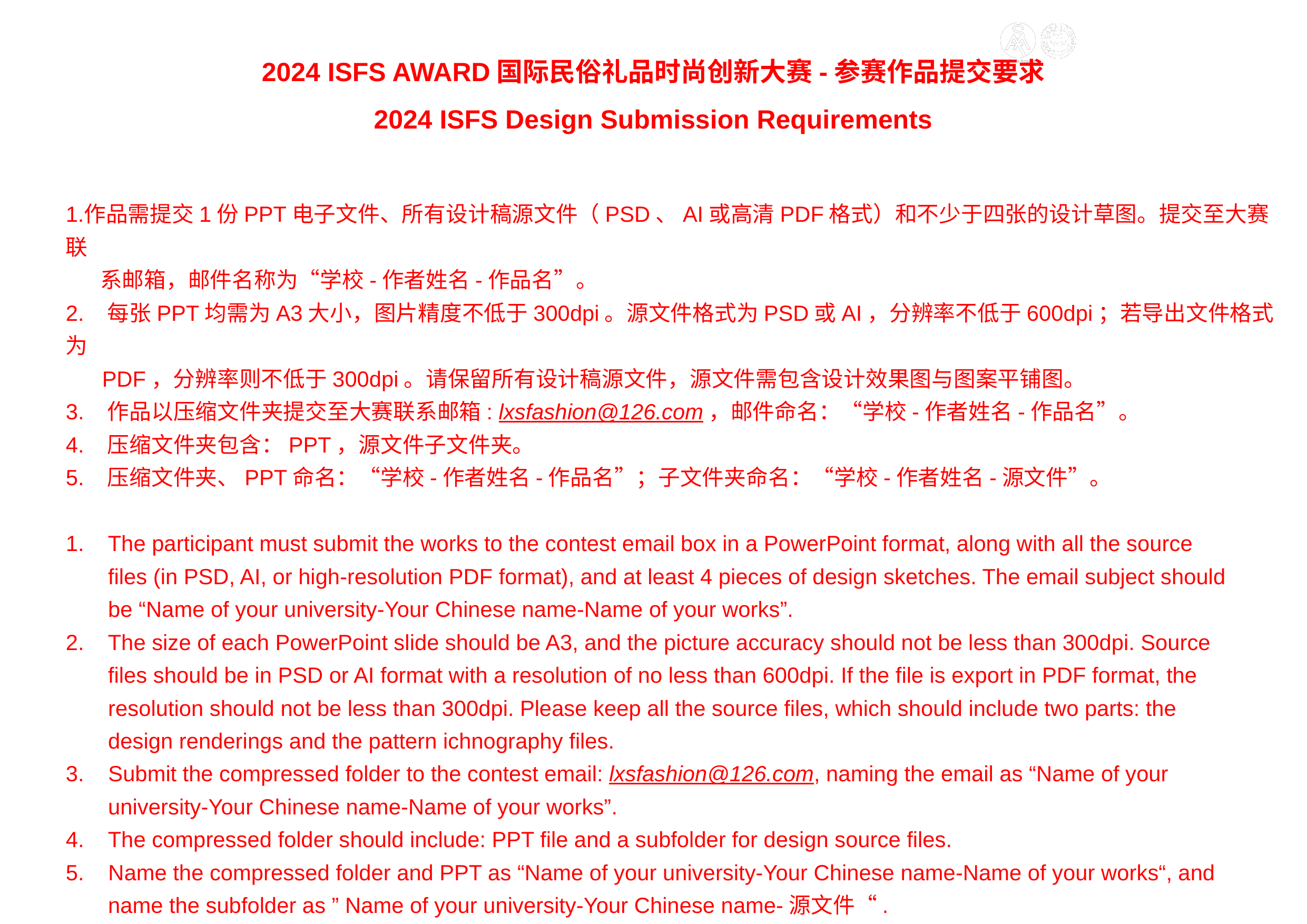

2024 ISFS AWARD国际民俗礼品时尚创新大赛-参赛作品提交要求
2024 ISFS Design Submission Requirements
作品需提交1份PPT电子文件、所有设计稿源文件（PSD、AI或高清PDF格式）和不少于四张的设计草图。提交至大赛联
      系邮箱，邮件名称为“学校-作者姓名-作品名”。
2.   每张PPT均需为A3大小，图片精度不低于300dpi。源文件格式为PSD或AI，分辨率不低于600dpi；若导出文件格式为
      PDF，分辨率则不低于300dpi。请保留所有设计稿源文件，源文件需包含设计效果图与图案平铺图。
3.   作品以压缩文件夹提交至大赛联系邮箱: lxsfashion@126.com，邮件命名：“学校-作者姓名-作品名”。
4.   压缩文件夹包含：PPT，源文件子文件夹。
5.   压缩文件夹、PPT命名：“学校-作者姓名-作品名”；子文件夹命名：“学校-作者姓名-源文件”。

1.    The participant must submit the works to the contest email box in a PowerPoint format, along with all the source
       files (in PSD, AI, or high-resolution PDF format), and at least 4 pieces of design sketches. The email subject should
       be “Name of your university-Your Chinese name-Name of your works”.
2.    The size of each PowerPoint slide should be A3, and the picture accuracy should not be less than 300dpi. Source
       files should be in PSD or AI format with a resolution of no less than 600dpi. If the file is export in PDF format, the
       resolution should not be less than 300dpi. Please keep all the source files, which should include two parts: the
       design renderings and the pattern ichnography files.
3.    Submit the compressed folder to the contest email: lxsfashion@126.com, naming the email as “Name of your
       university-Your Chinese name-Name of your works”.
4.    The compressed folder should include: PPT file and a subfolder for design source files.
5.    Name the compressed folder and PPT as “Name of your university-Your Chinese name-Name of your works“, and
       name the subfolder as ” Name of your university-Your Chinese name-源文件“.